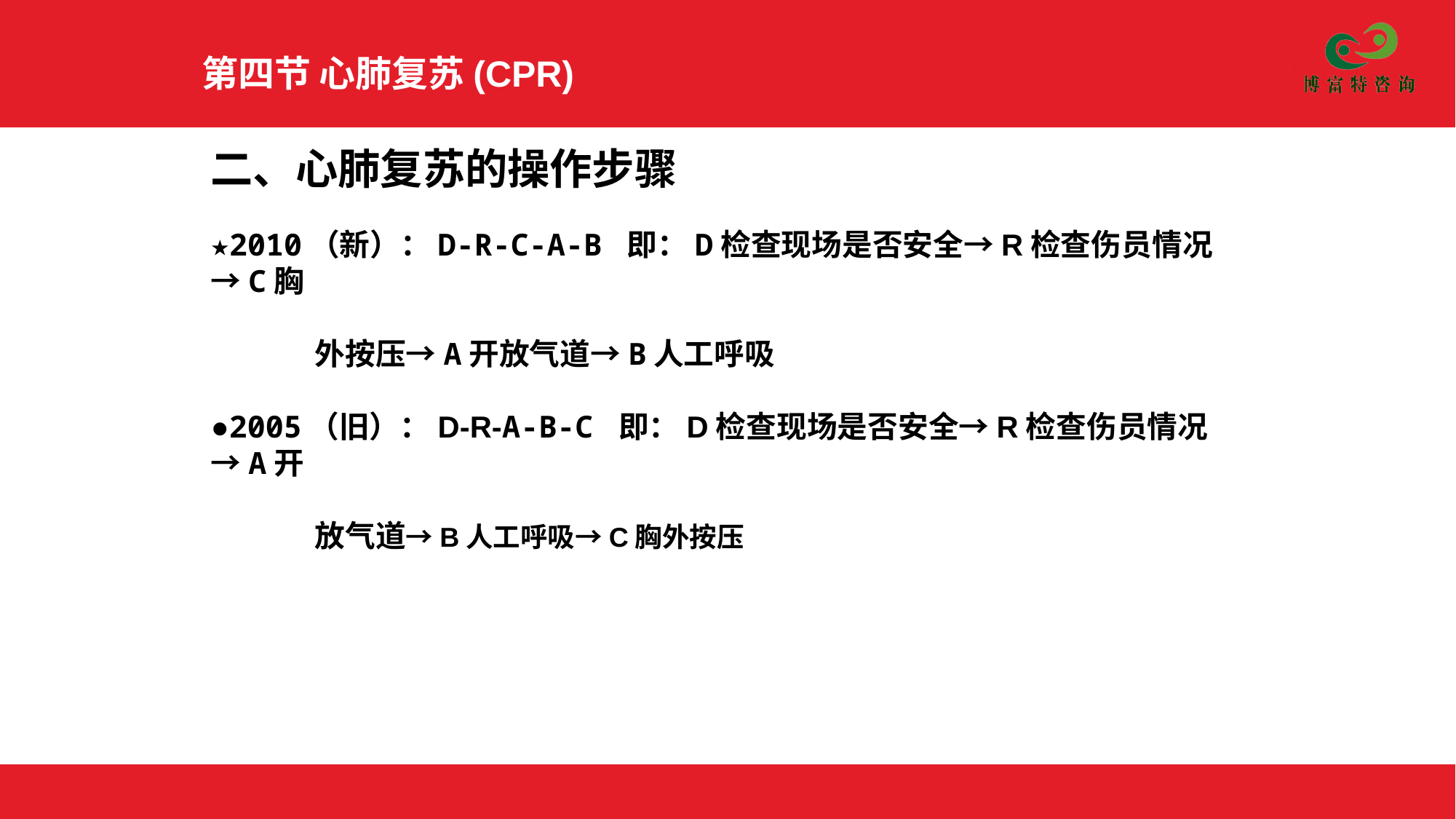

第四节 心肺复苏(CPR)
二、心肺复苏的操作步骤

★2010（新）：D-R-C-A-B 即：D检查现场是否安全→R检查伤员情况→C胸

              外按压→A开放气道→B人工呼吸

●2005（旧）：D-R-A-B-C 即：D检查现场是否安全→R检查伤员情况→A开

              放气道→B人工呼吸→C胸外按压